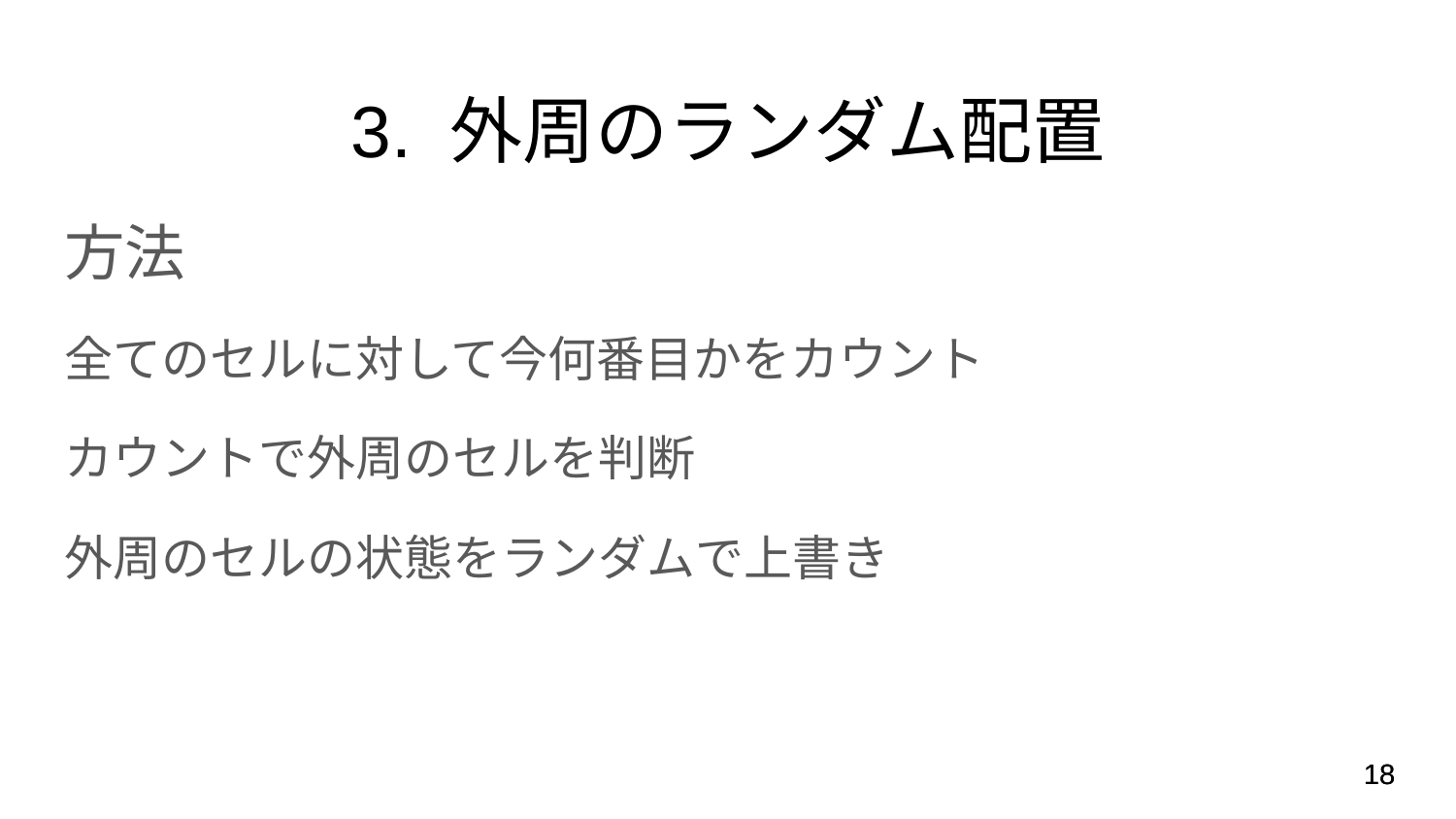

# 3. 外周のランダム配置
方法
全てのセルに対して今何番目かをカウント
カウントで外周のセルを判断
外周のセルの状態をランダムで上書き
18
18